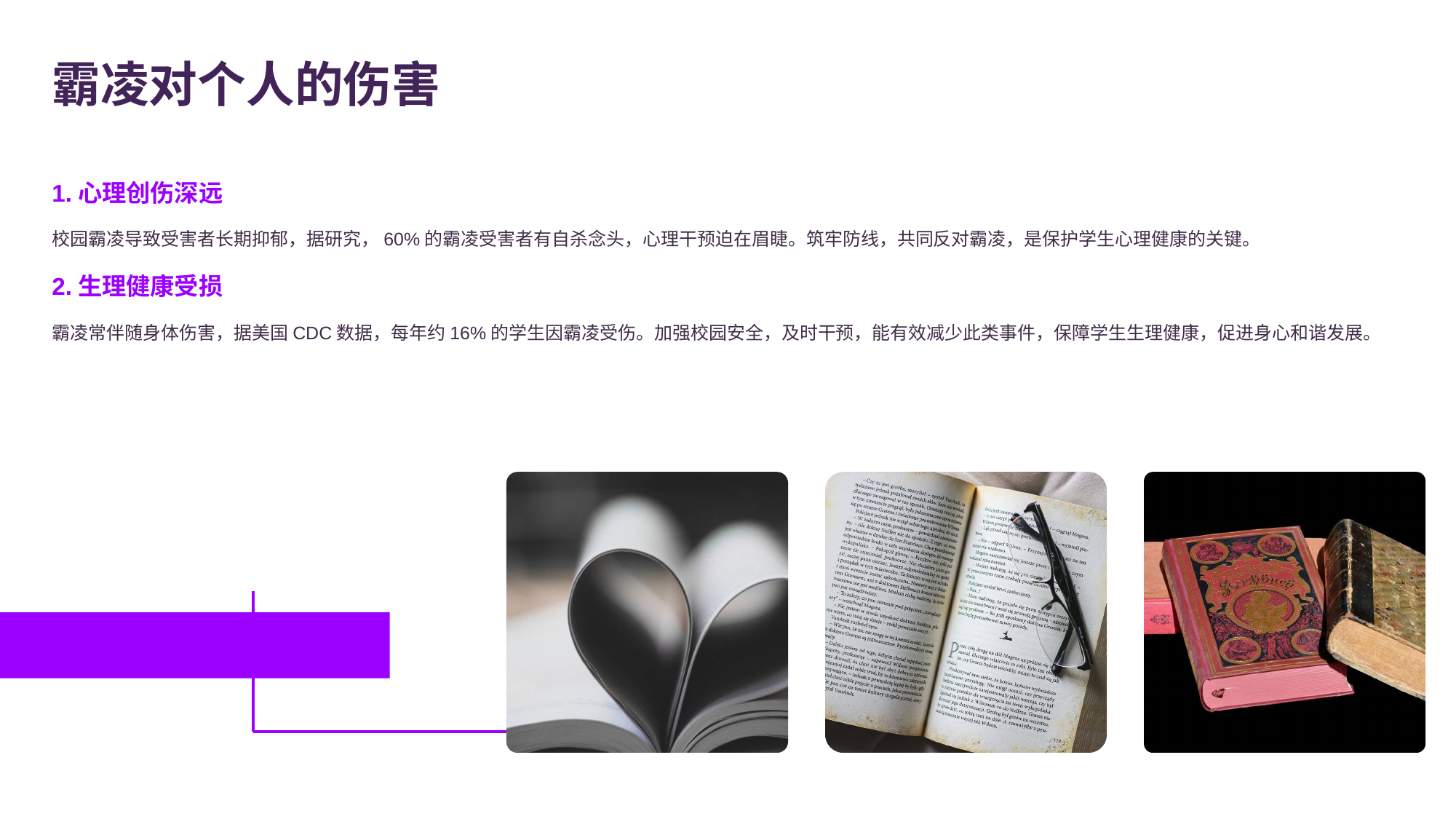

霸凌对个人的伤害
1.心理创伤深远
校园霸凌导致受害者长期抑郁，据研究，60%的霸凌受害者有自杀念头，心理干预迫在眉睫。筑牢防线，共同反对霸凌，是保护学生心理健康的关键。
2.生理健康受损
霸凌常伴随身体伤害，据美国CDC数据，每年约16%的学生因霸凌受伤。加强校园安全，及时干预，能有效减少此类事件，保障学生生理健康，促进身心和谐发展。